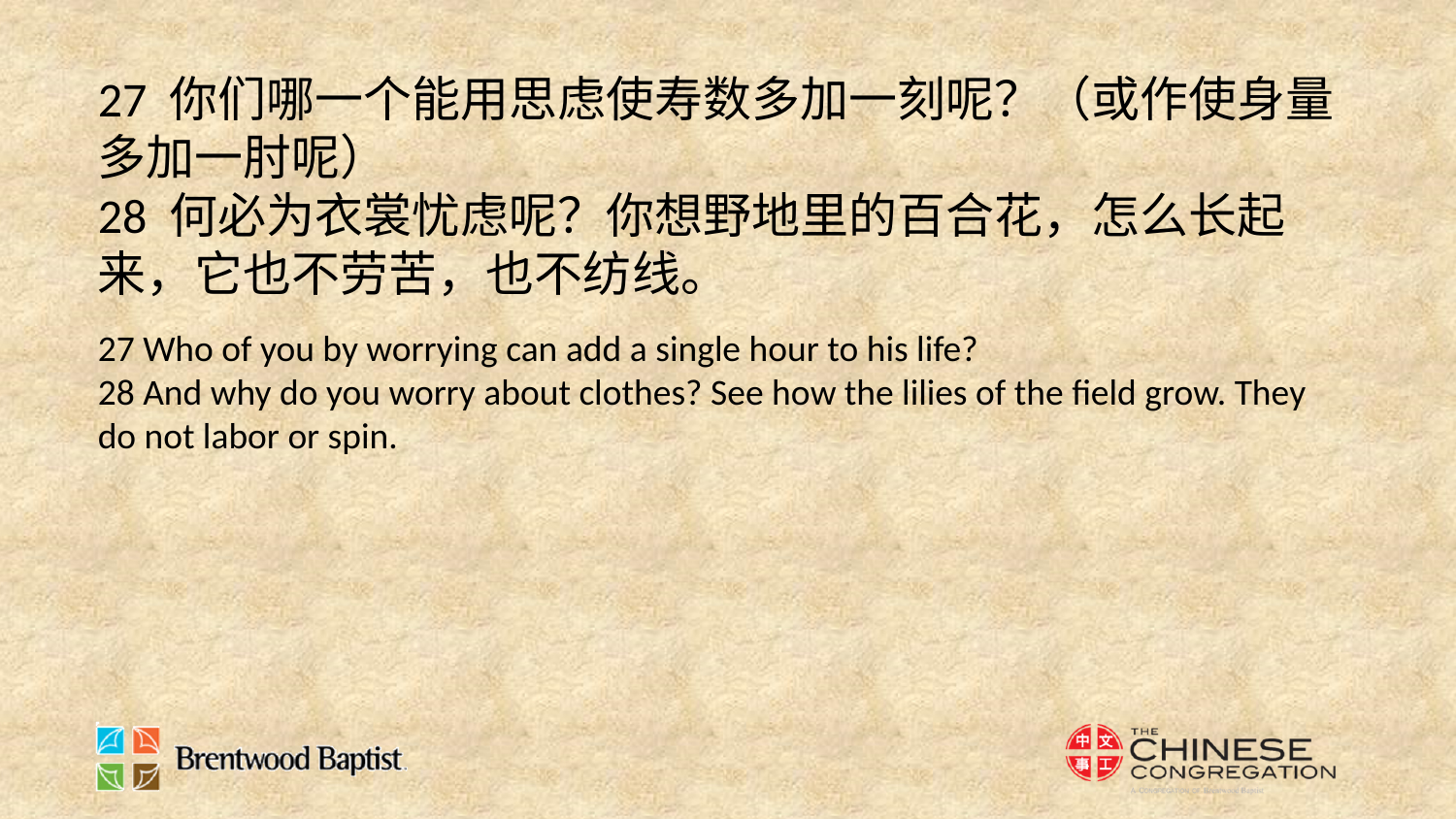

27 你们哪一个能用思虑使寿数多加一刻呢？（或作使身量多加一肘呢）
28 何必为衣裳忧虑呢？你想野地里的百合花，怎么长起来，它也不劳苦，也不纺线。

27 Who of you by worrying can add a single hour to his life?
28 And why do you worry about clothes? See how the lilies of the field grow. They do not labor or spin.